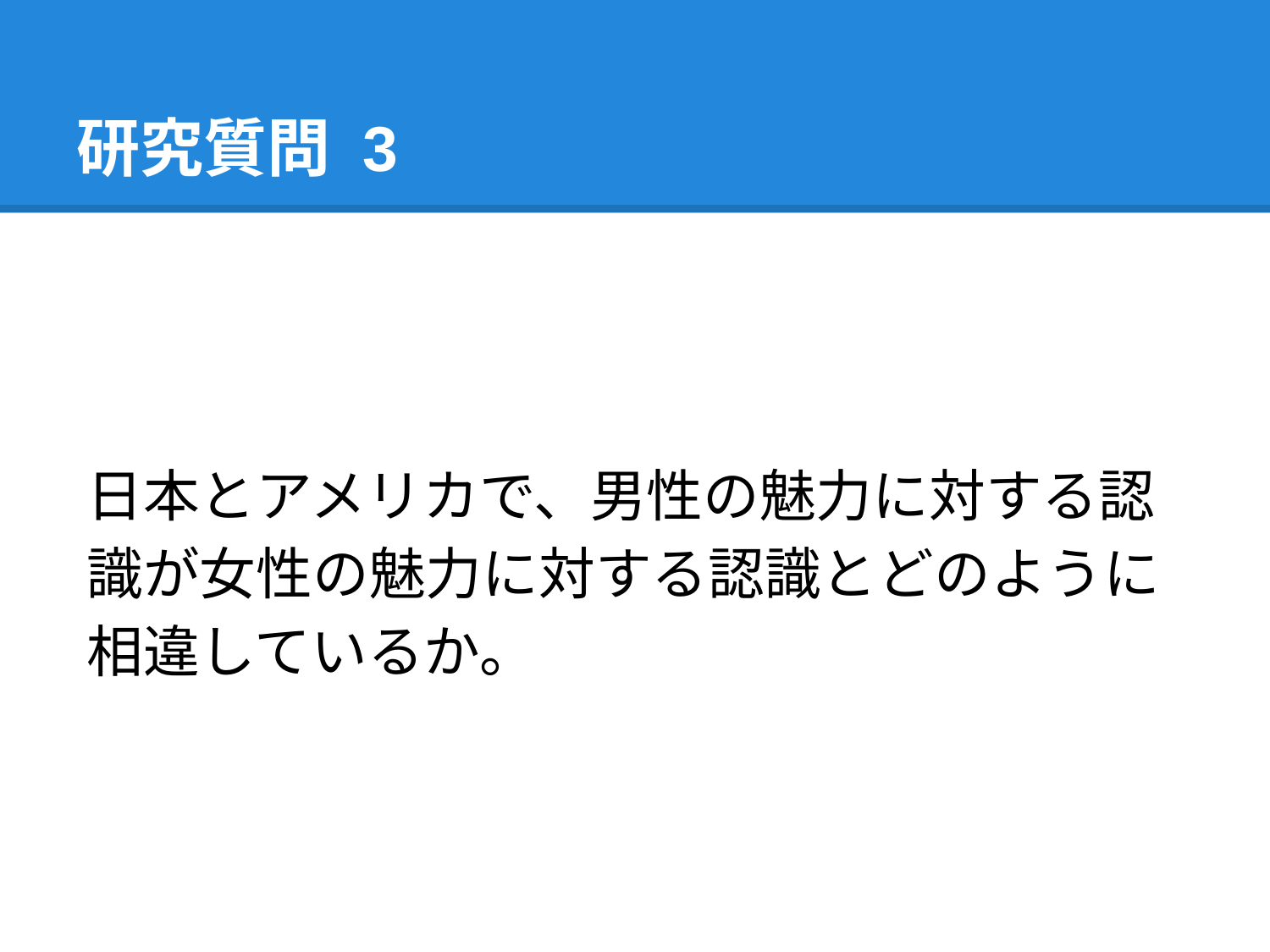

# 研究質問 3
日本とアメリカで、男性の魅力に対する認識が女性の魅力に対する認識とどのように相違しているか。